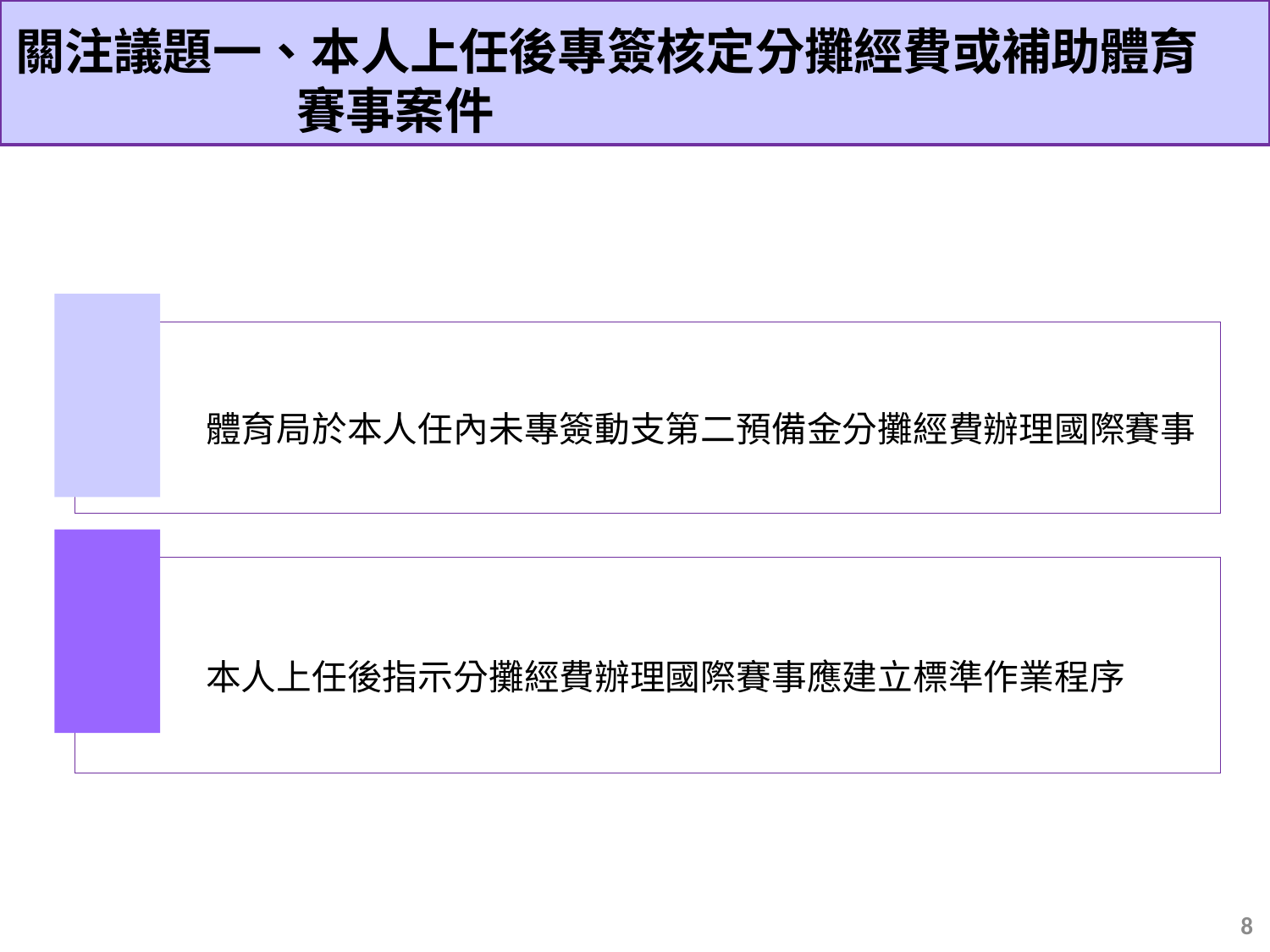

關注議題一、本人上任後專簽核定分攤經費或補助體育
                        賽事案件

體育局於本人任內未專簽動支第二預備金分攤經費辦理國際賽事

本人上任後指示分攤經費辦理國際賽事應建立標準作業程序
8